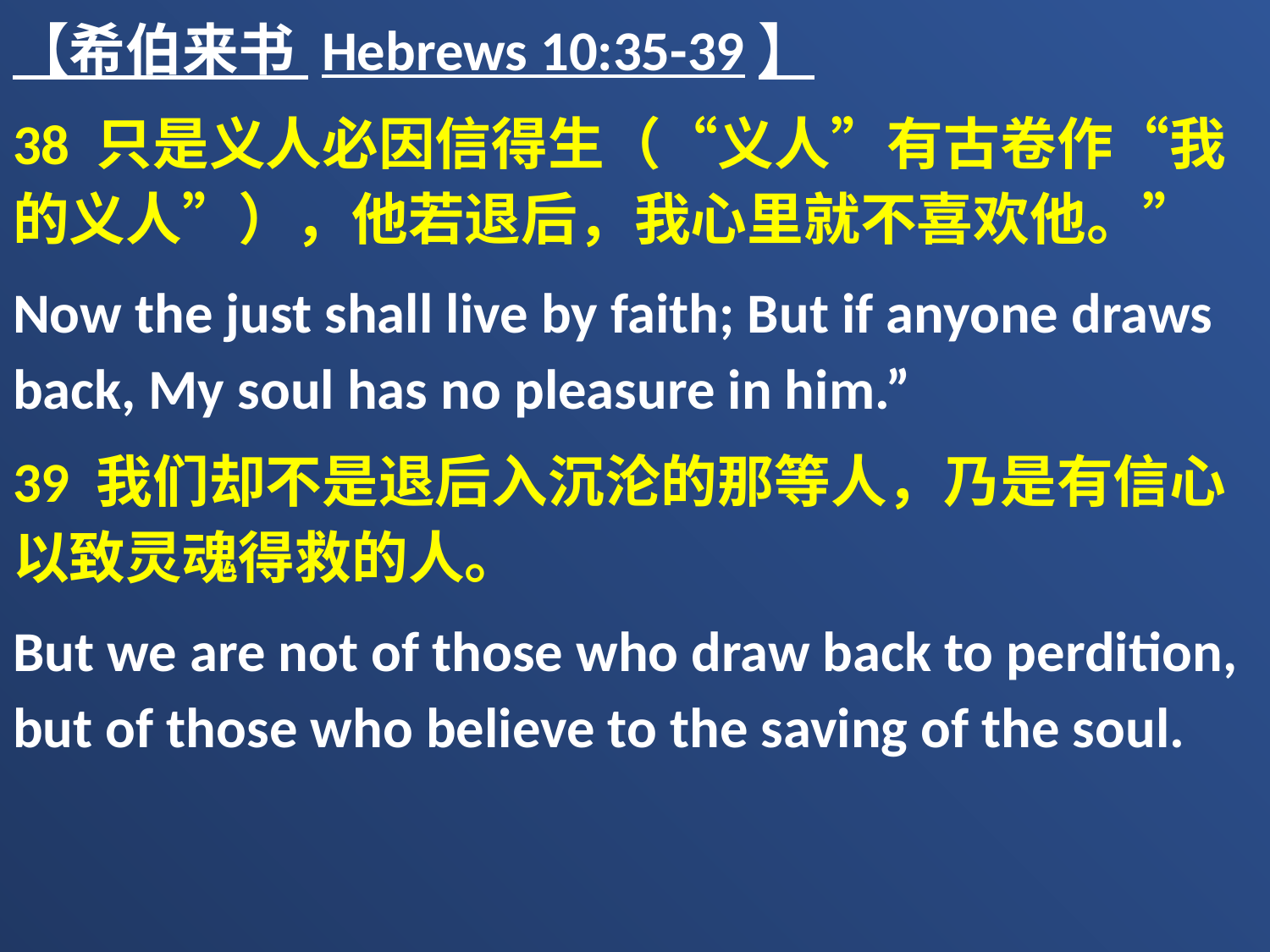

【希伯来书 Hebrews 10:35-39】
38 只是义人必因信得生（“义人”有古卷作“我的义人”），他若退后，我心里就不喜欢他。”
Now the just shall live by faith; But if anyone draws back, My soul has no pleasure in him.”
39 我们却不是退后入沉沦的那等人，乃是有信心以致灵魂得救的人。
But we are not of those who draw back to perdition, but of those who believe to the saving of the soul.